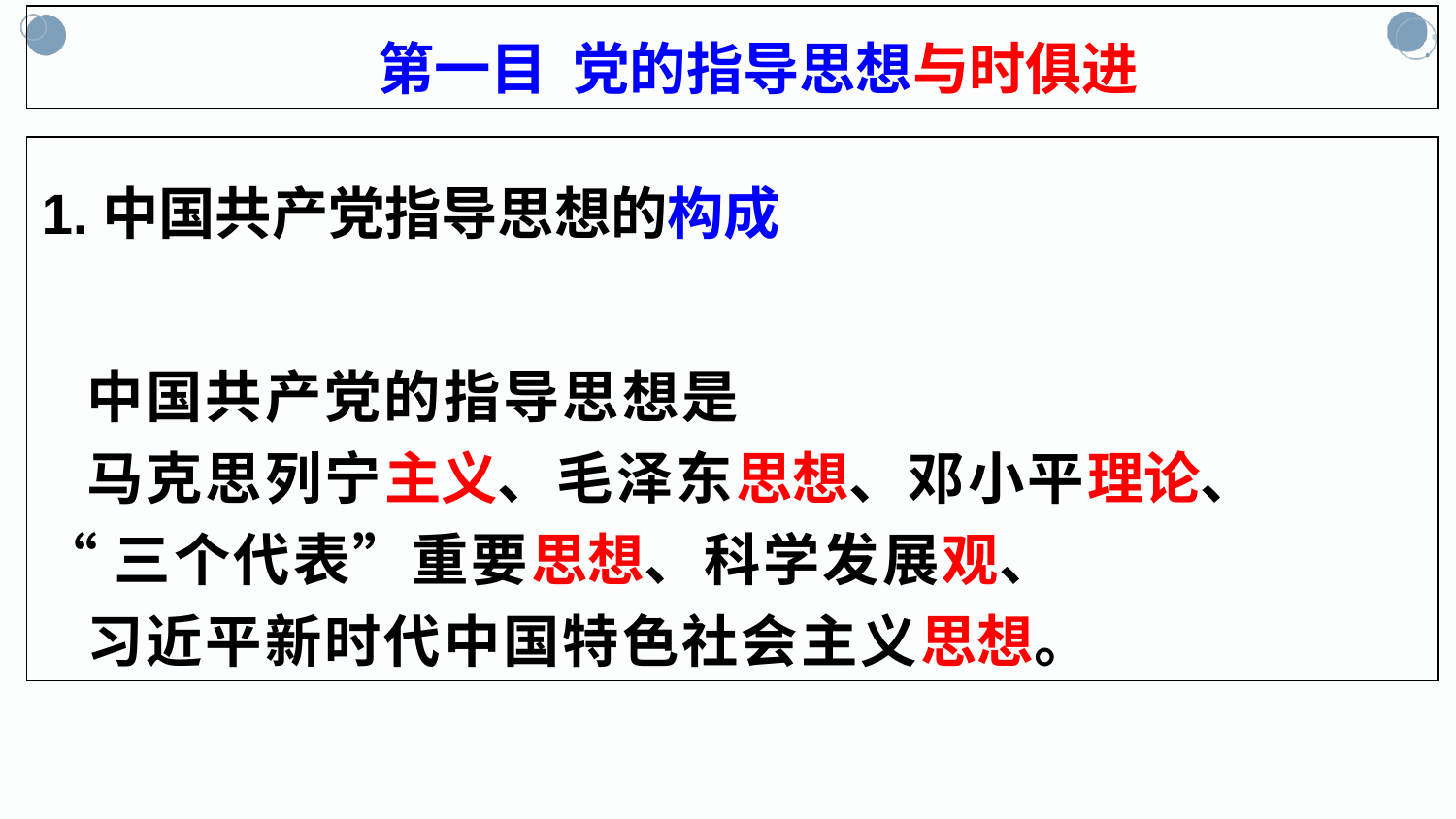

第一目  党的指导思想与时俱进
1.中国共产党指导思想的构成

  中国共产党的指导思想是
  马克思列宁主义、毛泽东思想、邓小平理论、
“三个代表”重要思想、科学发展观、
  习近平新时代中国特色社会主义思想。